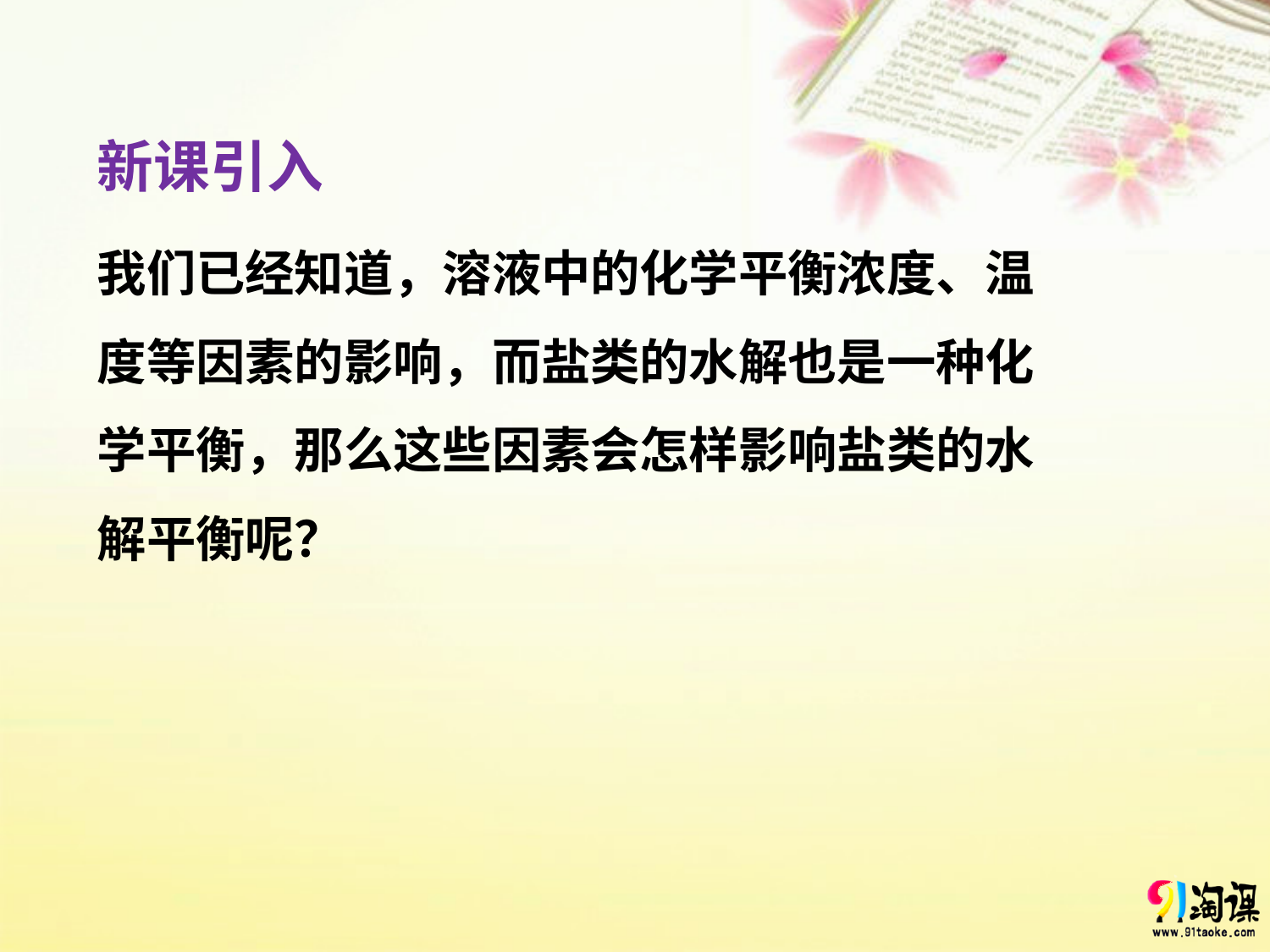

新课引入
我们已经知道，溶液中的化学平衡浓度、温度等因素的影响，而盐类的水解也是一种化学平衡，那么这些因素会怎样影响盐类的水解平衡呢？